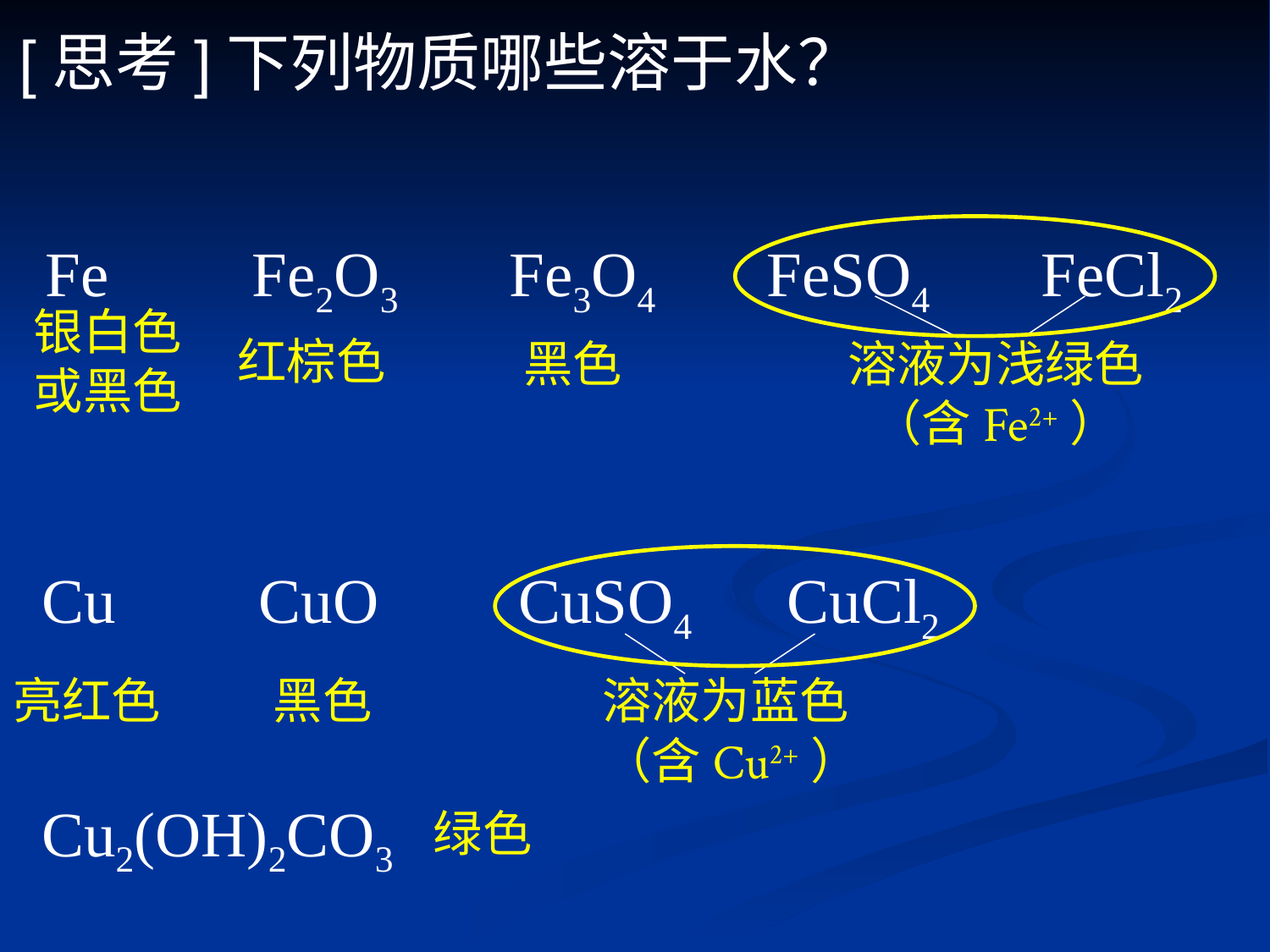

[思考]下列物质哪些溶于水？

Fe         Fe2O3       Fe3O4       FeSO4       FeCl2
银白色
或黑色

红棕色
黑色
溶液为浅绿色
（含Fe2+）

Cu         CuO          CuSO4      CuCl2

亮红色
黑色
溶液为蓝色
（含Cu2+）
Cu2(OH)2CO3
绿色